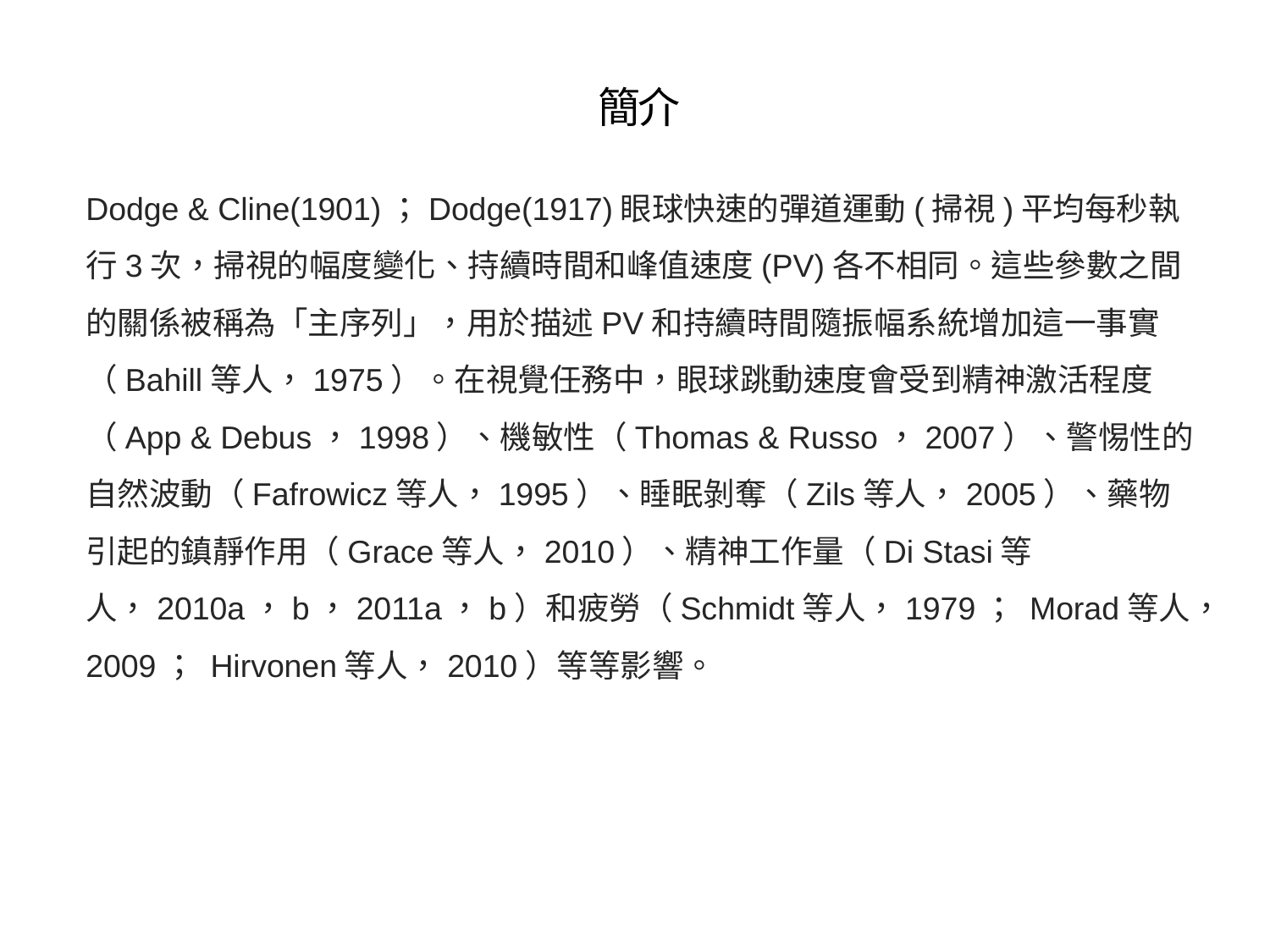

簡介
Dodge & Cline(1901)；Dodge(1917)眼球快速的彈道運動(掃視)平均每秒執行3次，掃視的幅度變化、持續時間和峰值速度(PV)各不相同。這些參數之間的關係被稱為「主序列」，用於描述PV和持續時間隨振幅系統增加這一事實（Bahill等人，1975）。在視覺任務中，眼球跳動速度會受到精神激活程度（App & Debus，1998）、機敏性（Thomas & Russo，2007）、警惕性的自然波動（Fafrowicz等人，1995）、睡眠剝奪（Zils等人，2005）、藥物引起的鎮靜作用（Grace等人，2010）、精神工作量（Di Stasi等人，2010a，b，2011a，b）和疲勞（Schmidt等人，1979； Morad等人，2009； Hirvonen等人，2010）等等影響。